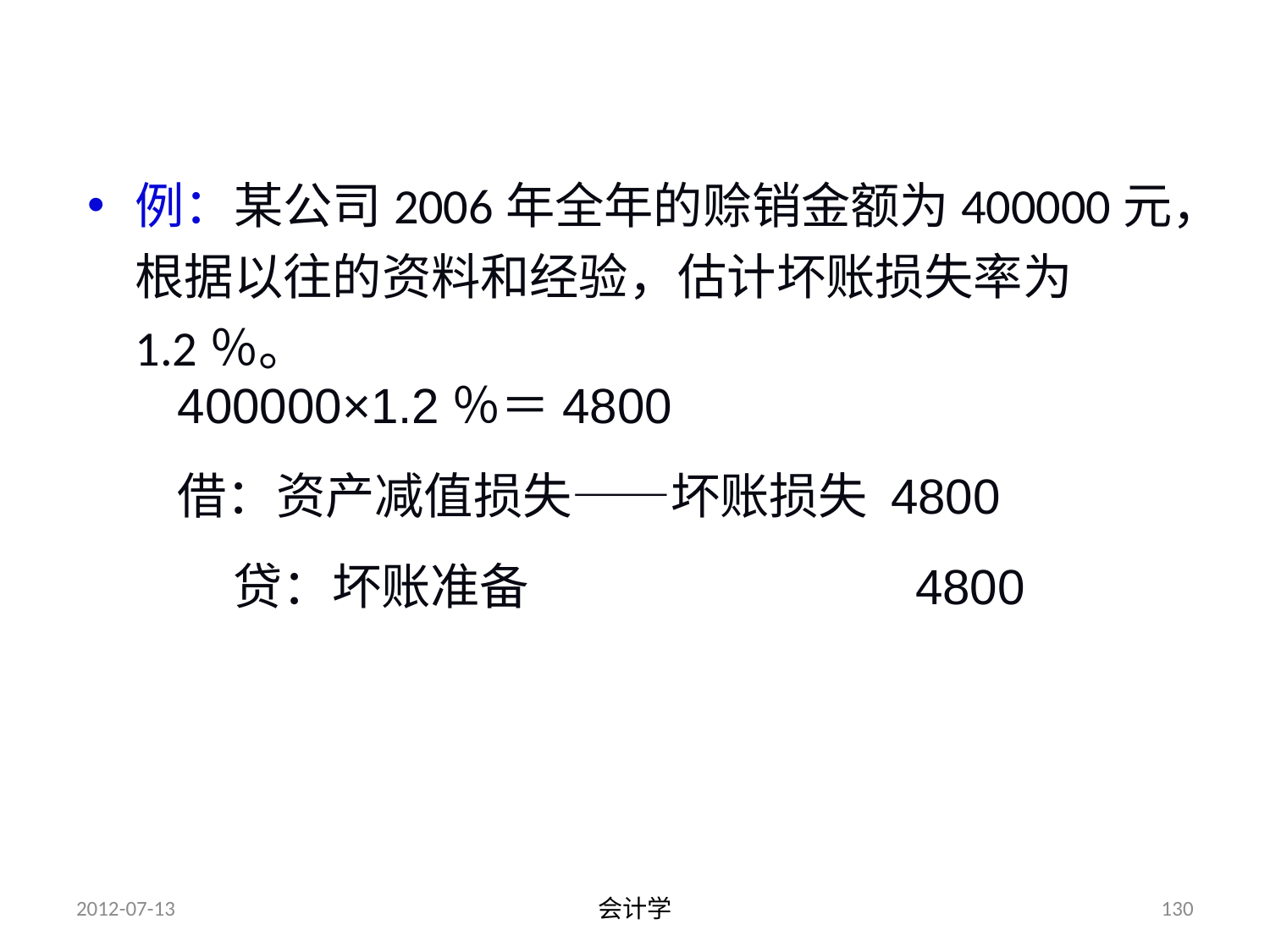

# 3.销货百分比法
例：某公司2006年全年的赊销金额为400000元，根据以往的资料和经验，估计坏账损失率为1.2％。
400000×1.2％＝4800
借：资产减值损失——坏账损失 4800
    贷：坏账准备                                  4800
2012-07-13
会计学
130